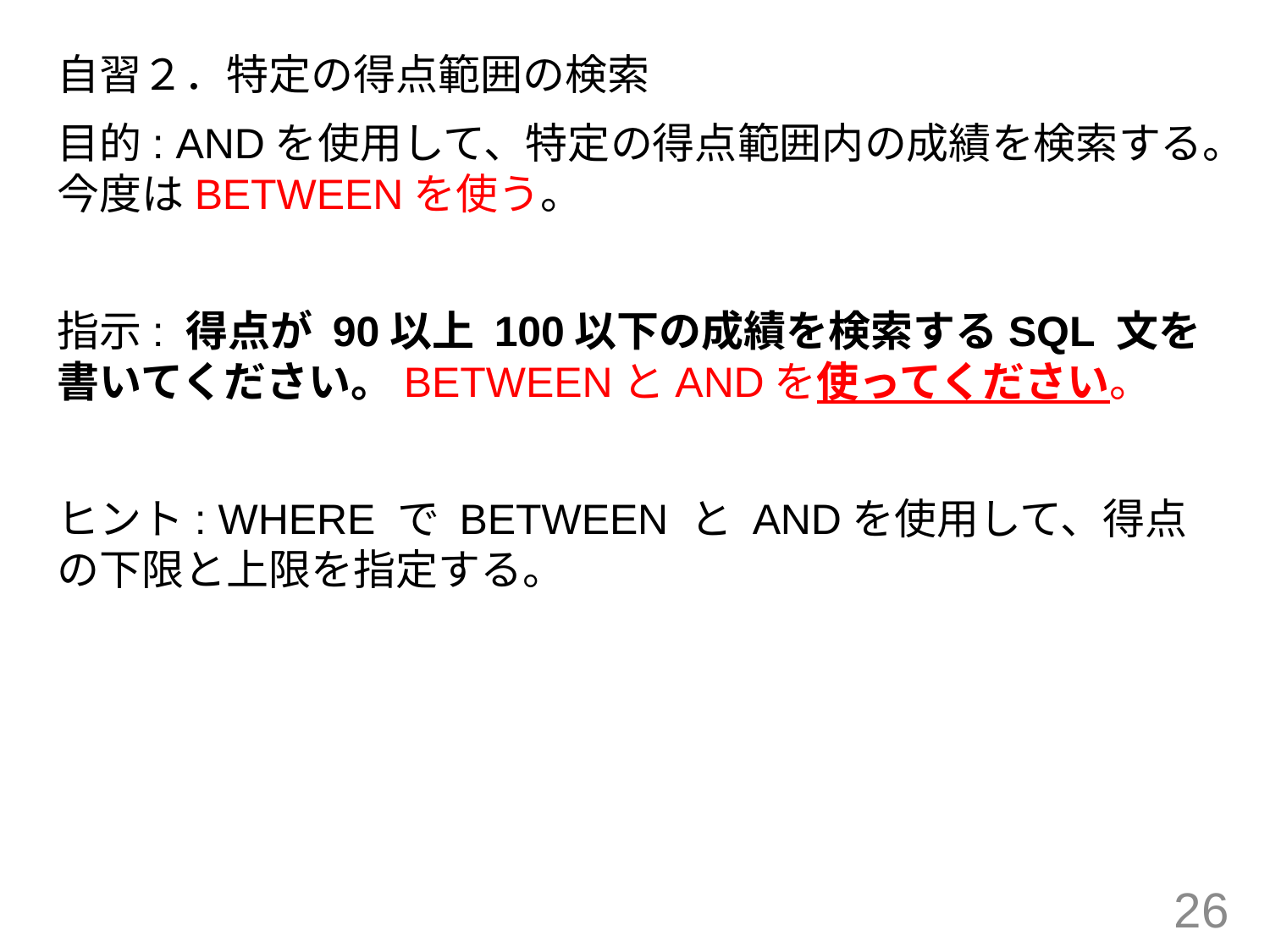

自習２．特定の得点範囲の検索
目的: ANDを使用して、特定の得点範囲内の成績を検索する。今度はBETWEENを使う。

指示: 得点が 90以上 100以下の成績を検索するSQL 文を書いてください。BETWEENとANDを使ってください。

ヒント: WHERE で BETWEEN と ANDを使用して、得点の下限と上限を指定する。
26